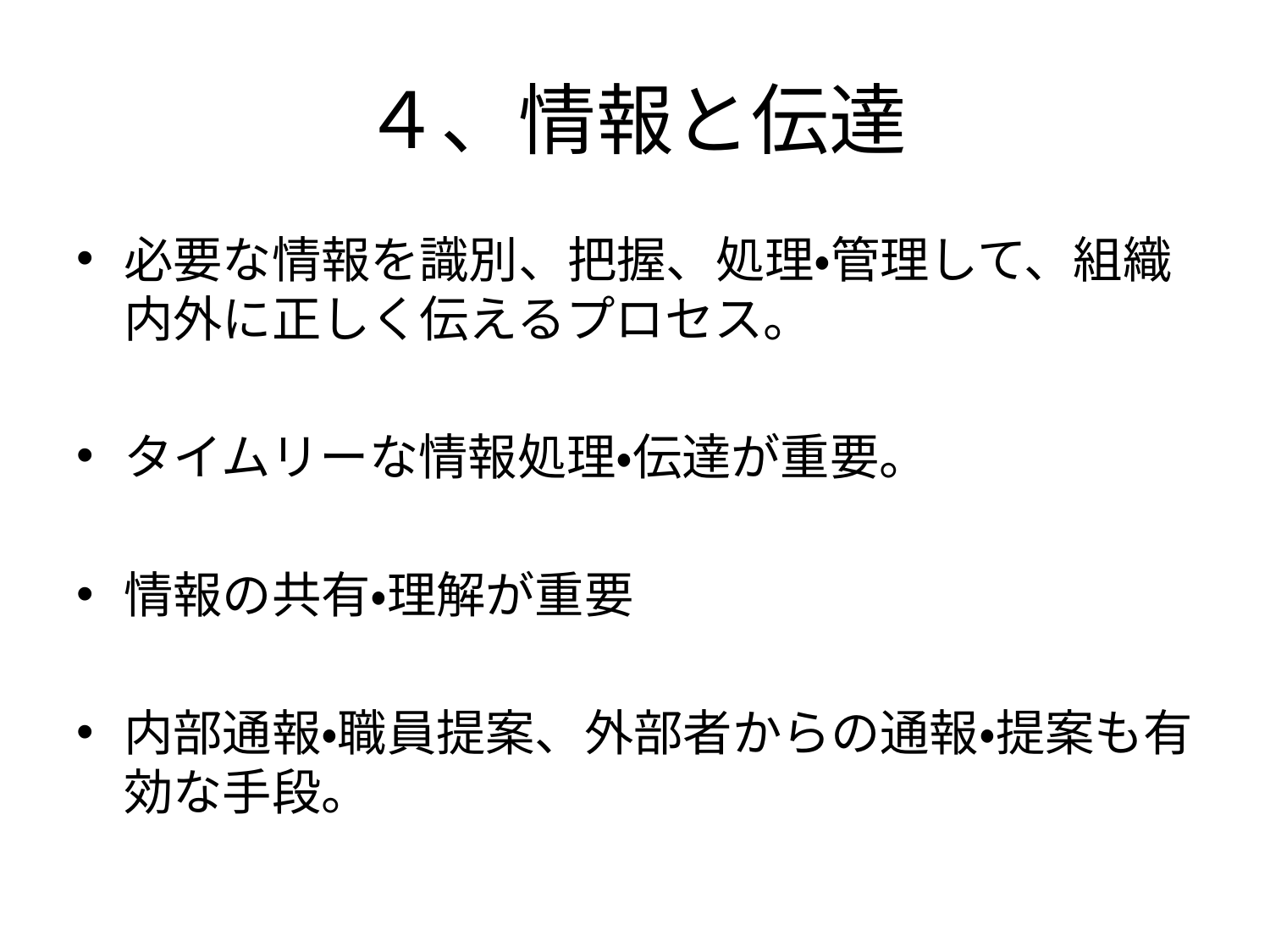

# ４、情報と伝達
必要な情報を識別、把握、処理・管理して、組織内外に正しく伝えるプロセス。

タイムリーな情報処理・伝達が重要。

情報の共有・理解が重要

内部通報・職員提案、外部者からの通報・提案も有効な手段。